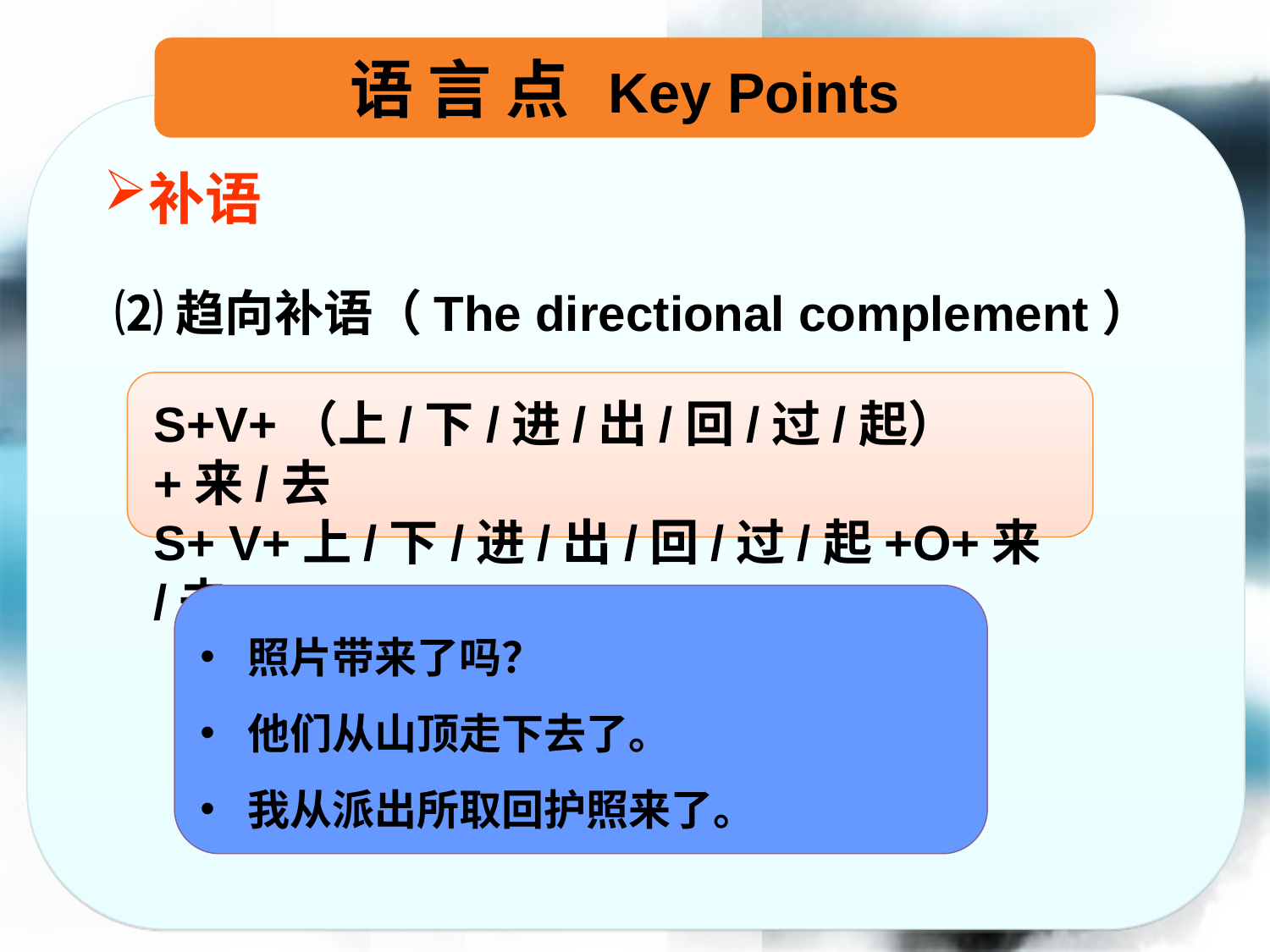

语 言 点  Key Points

补语
⑵趋向补语（The directional complement）

S+V+（上/下/进/出/回/过/起）+来/去
S+ V+上/下/进/出/回/过/起+O+来/去
照片带来了吗？
他们从山顶走下去了。
我从派出所取回护照来了。